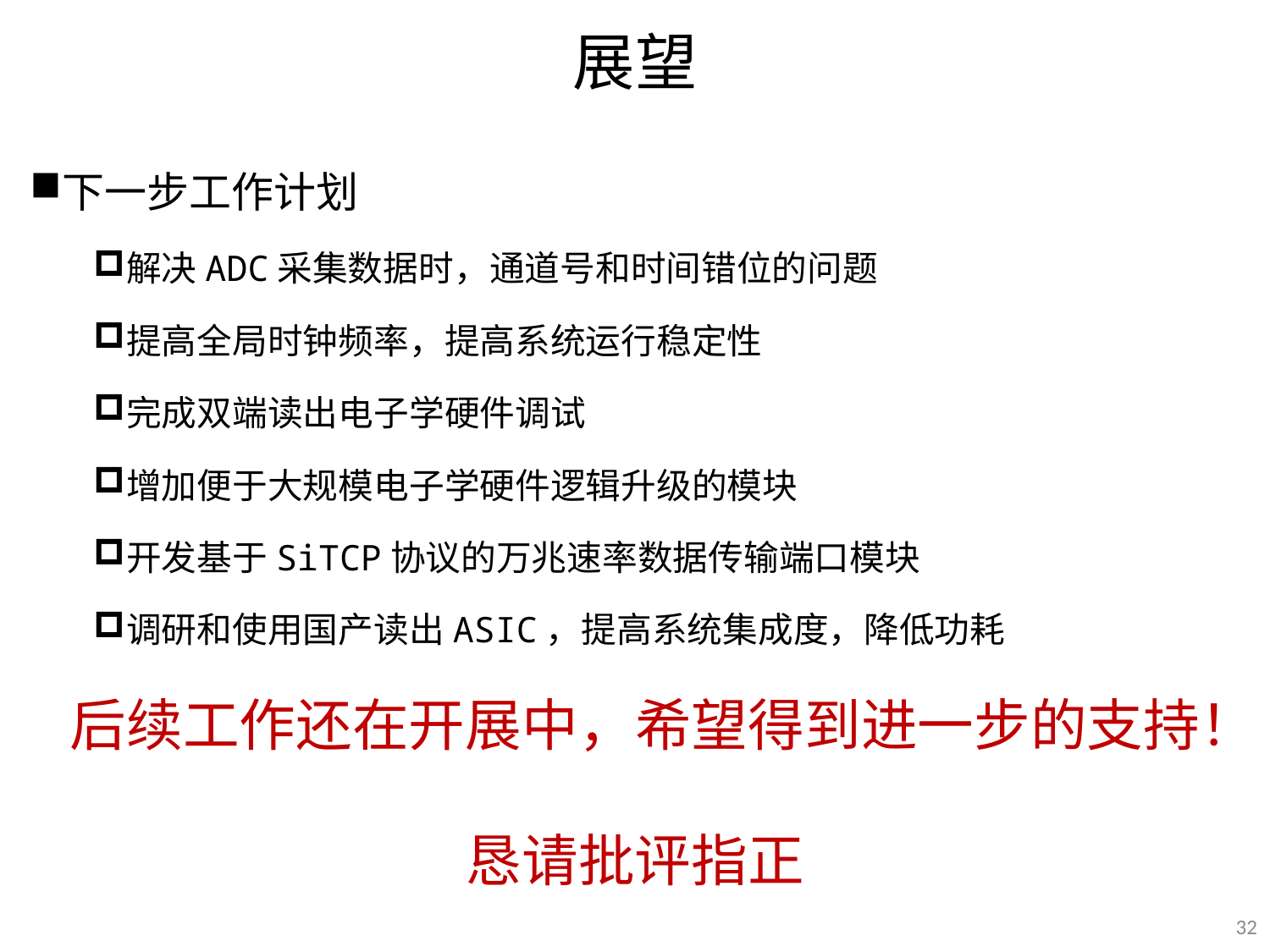

# 展望
下一步工作计划
解决ADC采集数据时，通道号和时间错位的问题
提高全局时钟频率，提高系统运行稳定性
完成双端读出电子学硬件调试
增加便于大规模电子学硬件逻辑升级的模块
开发基于SiTCP协议的万兆速率数据传输端口模块
调研和使用国产读出ASIC，提高系统集成度，降低功耗
后续工作还在开展中，希望得到进一步的支持！

恳请批评指正
32